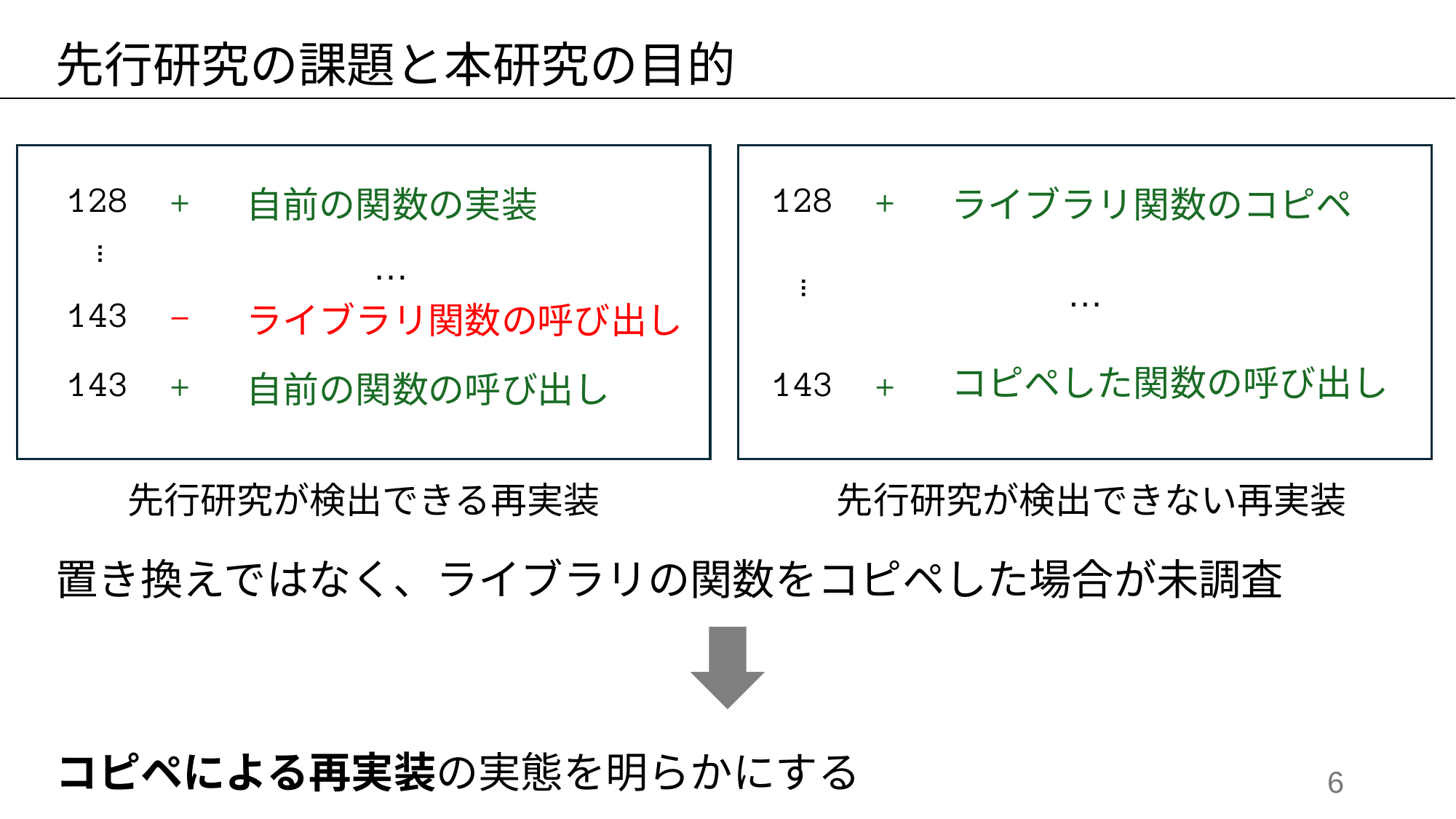

先行研究の課題と本研究の目的

128
+
ライブラリ関数のコピペ
…
…
143
+
コピペした関数の呼び出し

128
+
自前の関数の実装
…
…
143
-
ライブラリ関数の呼び出し
143
+
自前の関数の呼び出し
先行研究が検出できる再実装
先行研究が検出できない再実装
置き換えではなく、ライブラリの関数をコピペした場合が未調査

コピペによる再実装の実態を明らかにする
6